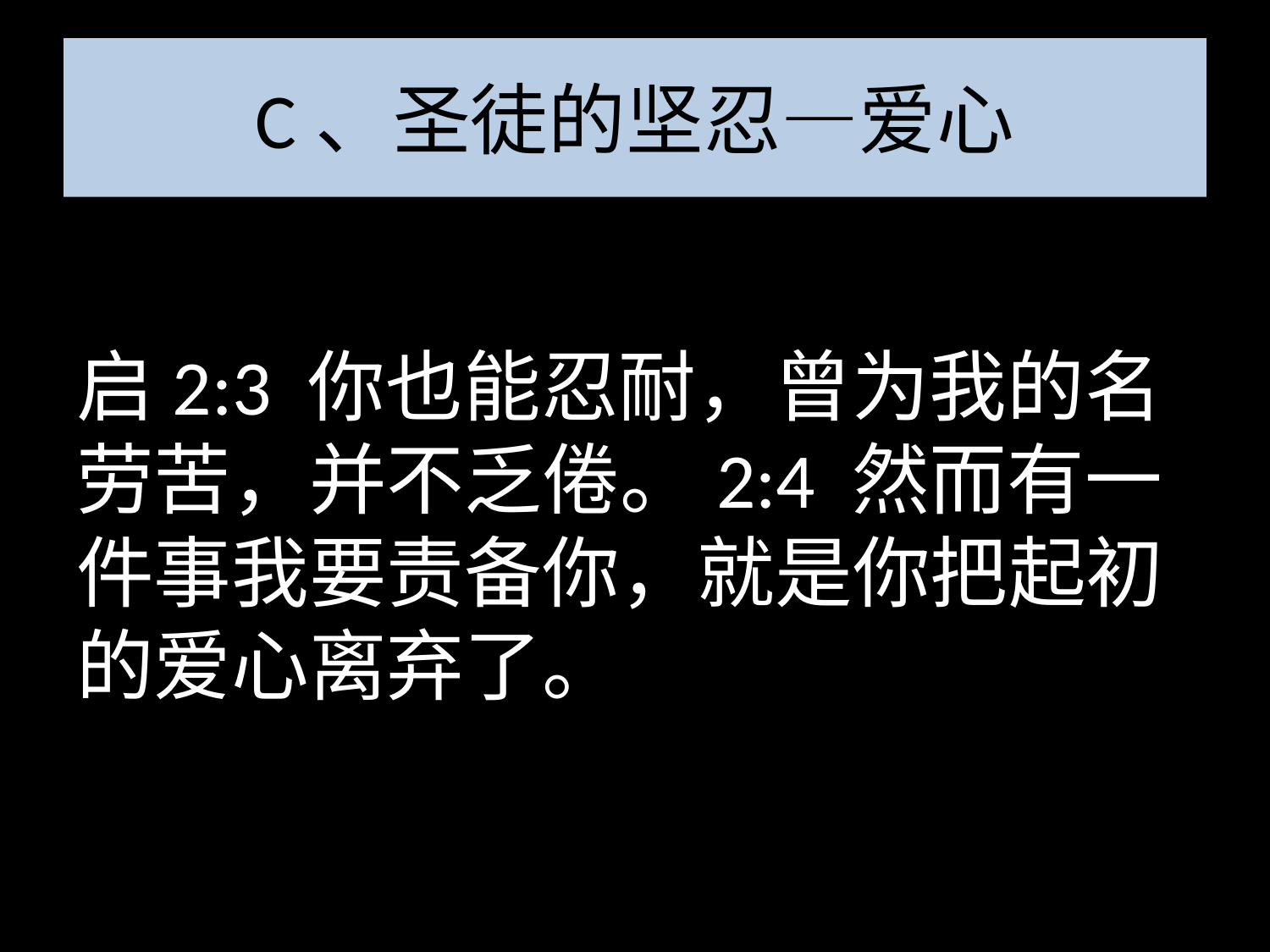

# C、圣徒的坚忍—爱心

启2:3 你也能忍耐，曾为我的名劳苦，并不乏倦。2:4 然而有一件事我要责备你，就是你把起初的爱心离弃了。